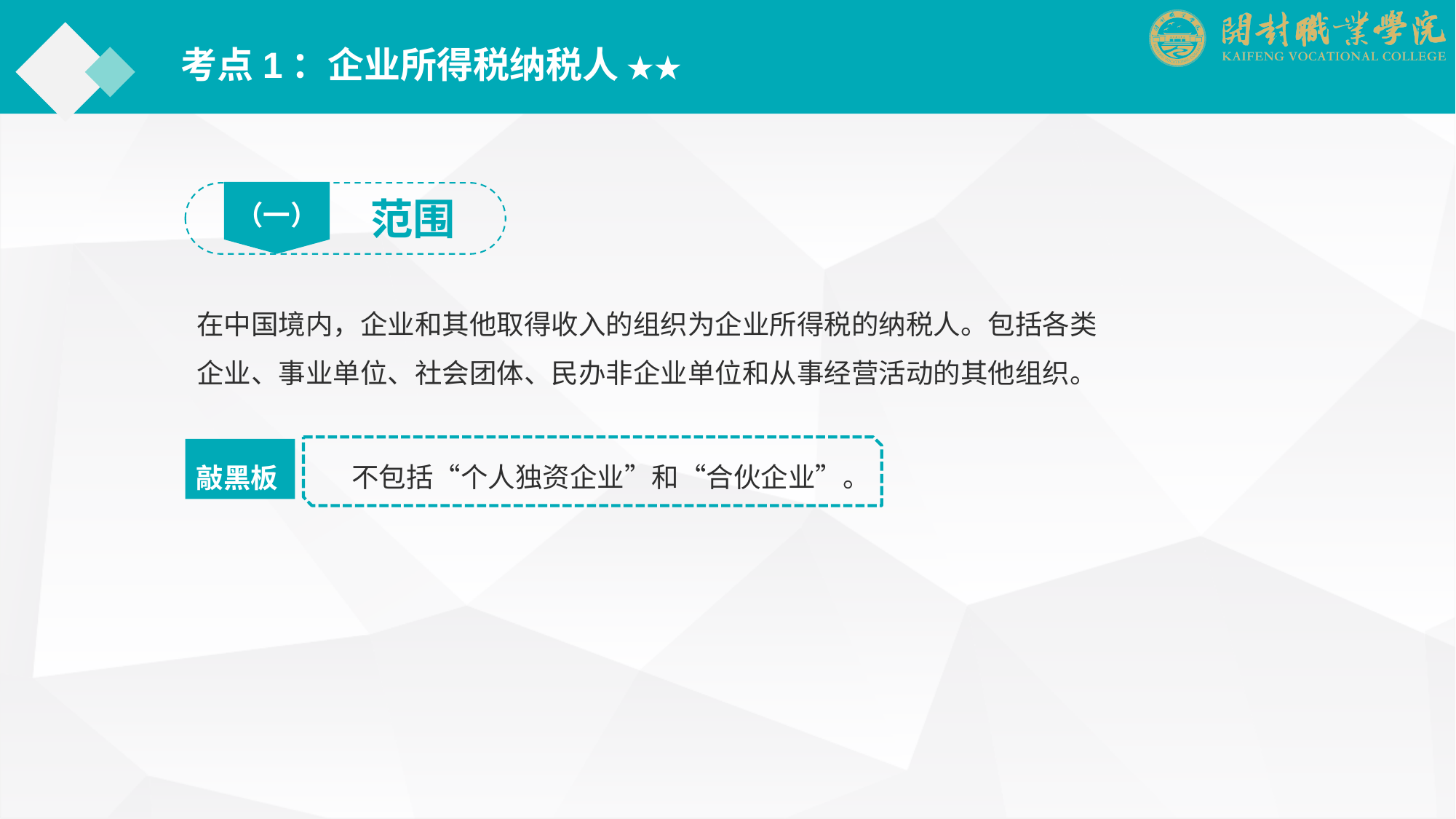

考点1：企业所得税纳税人 ★★
（一）

范围
在中国境内，企业和其他取得收入的组织为企业所得税的纳税人。包括各类企业、事业单位、社会团体、民办非企业单位和从事经营活动的其他组织。

     不包括“个人独资企业”和“合伙企业”。
敲黑板